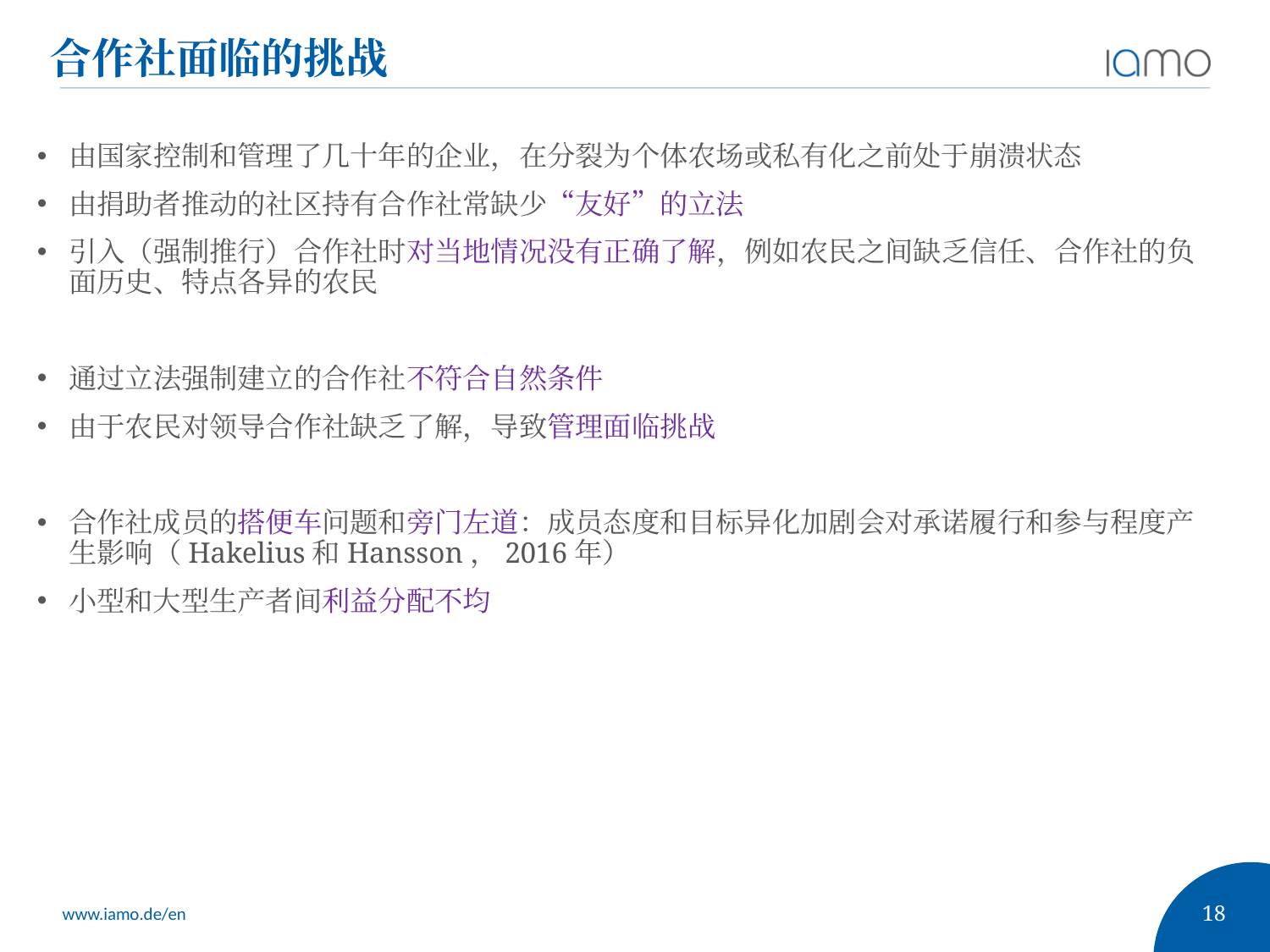

# 合作社面临的挑战
由国家控制和管理了几十年的企业，在分裂为个体农场或私有化之前处于崩溃状态
由捐助者推动的社区持有合作社常缺少“友好”的立法
引入（强制推行）合作社时对当地情况没有正确了解，例如农民之间缺乏信任、合作社的负面历史、特点各异的农民

通过立法强制建立的合作社不符合自然条件
由于农民对领导合作社缺乏了解，导致管理面临挑战

合作社成员的搭便车问题和旁门左道：成员态度和目标异化加剧会对承诺履行和参与程度产生影响（Hakelius和Hansson，2016年）
小型和大型生产者间利益分配不均

18